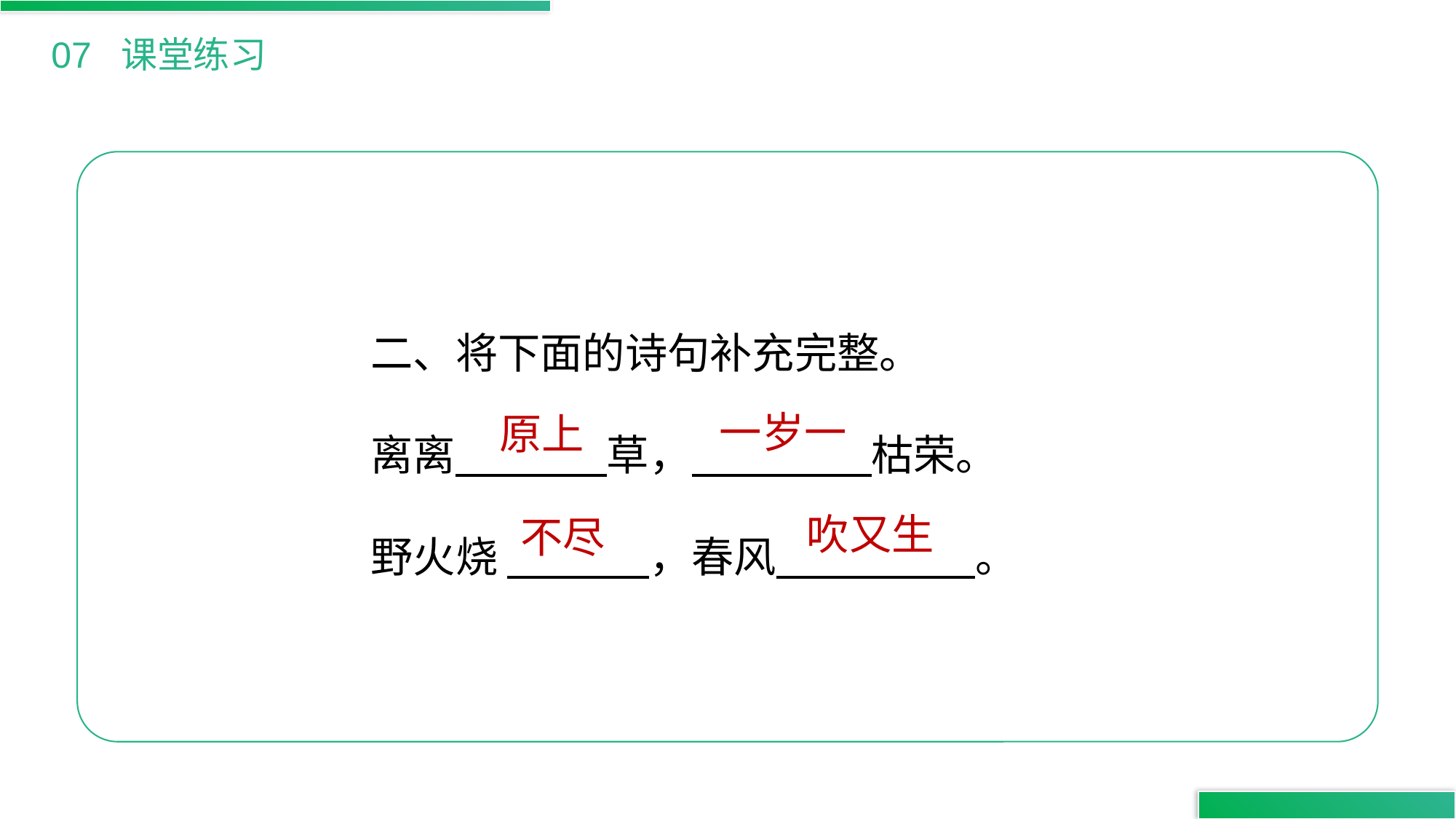

07  课堂练习
二、将下面的诗句补充完整。
离离                草，                   枯荣。
野火烧                ，春风                     。
 一岁一
 原上
吹又生
不尽